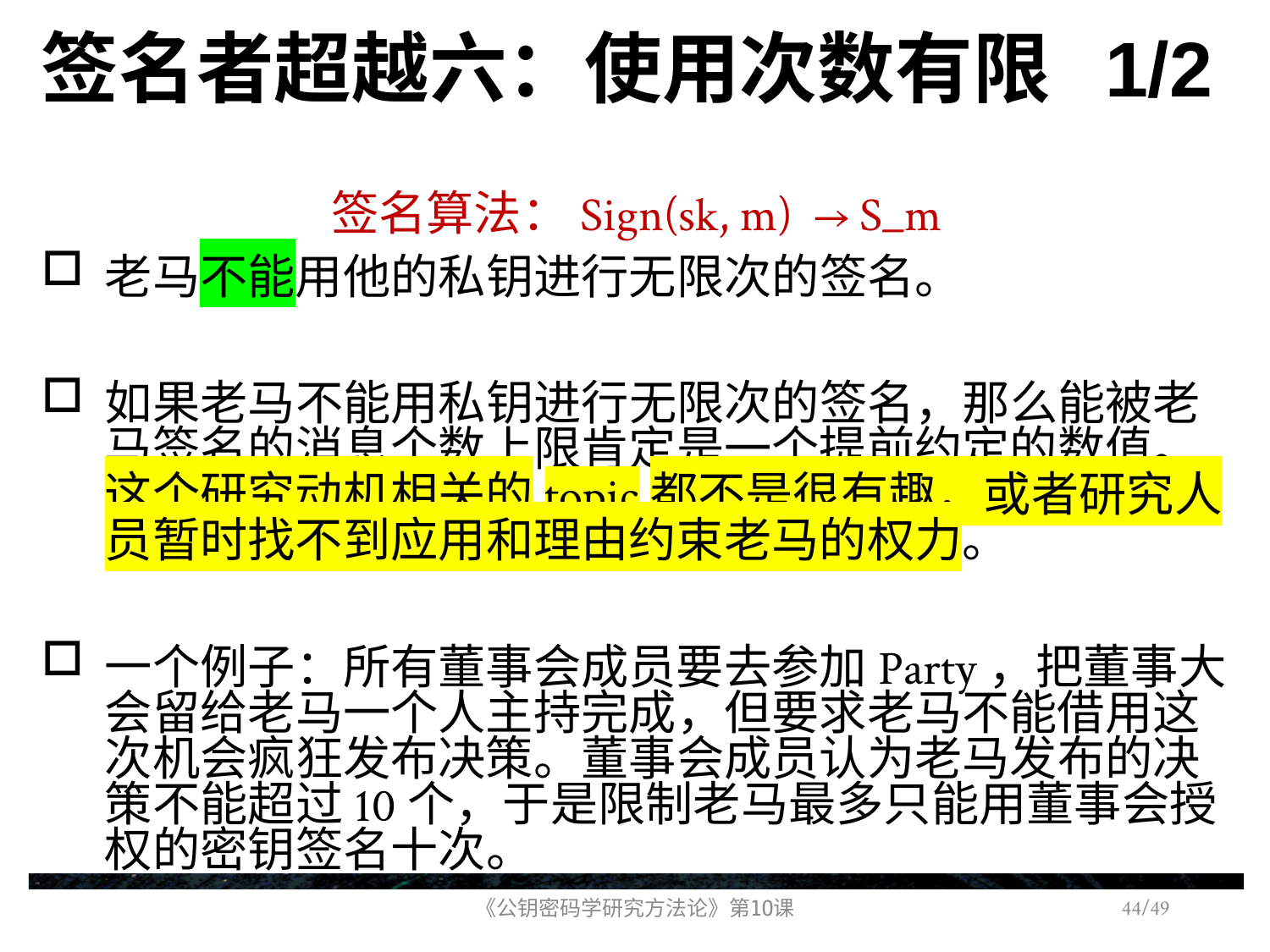

# 签名者超越六：使用次数有限  1/2
签名算法：Sign(sk, m)  → S_m
老马不能用他的私钥进行无限次的签名。

如果老马不能用私钥进行无限次的签名，那么能被老马签名的消息个数上限肯定是一个提前约定的数值。这个研究动机相关的topic都不是很有趣，或者研究人员暂时找不到应用和理由约束老马的权力。

一个例子：所有董事会成员要去参加Party，把董事大会留给老马一个人主持完成，但要求老马不能借用这次机会疯狂发布决策。董事会成员认为老马发布的决策不能超过10个，于是限制老马最多只能用董事会授权的密钥签名十次。
《公钥密码学研究方法论》第10课
44/49